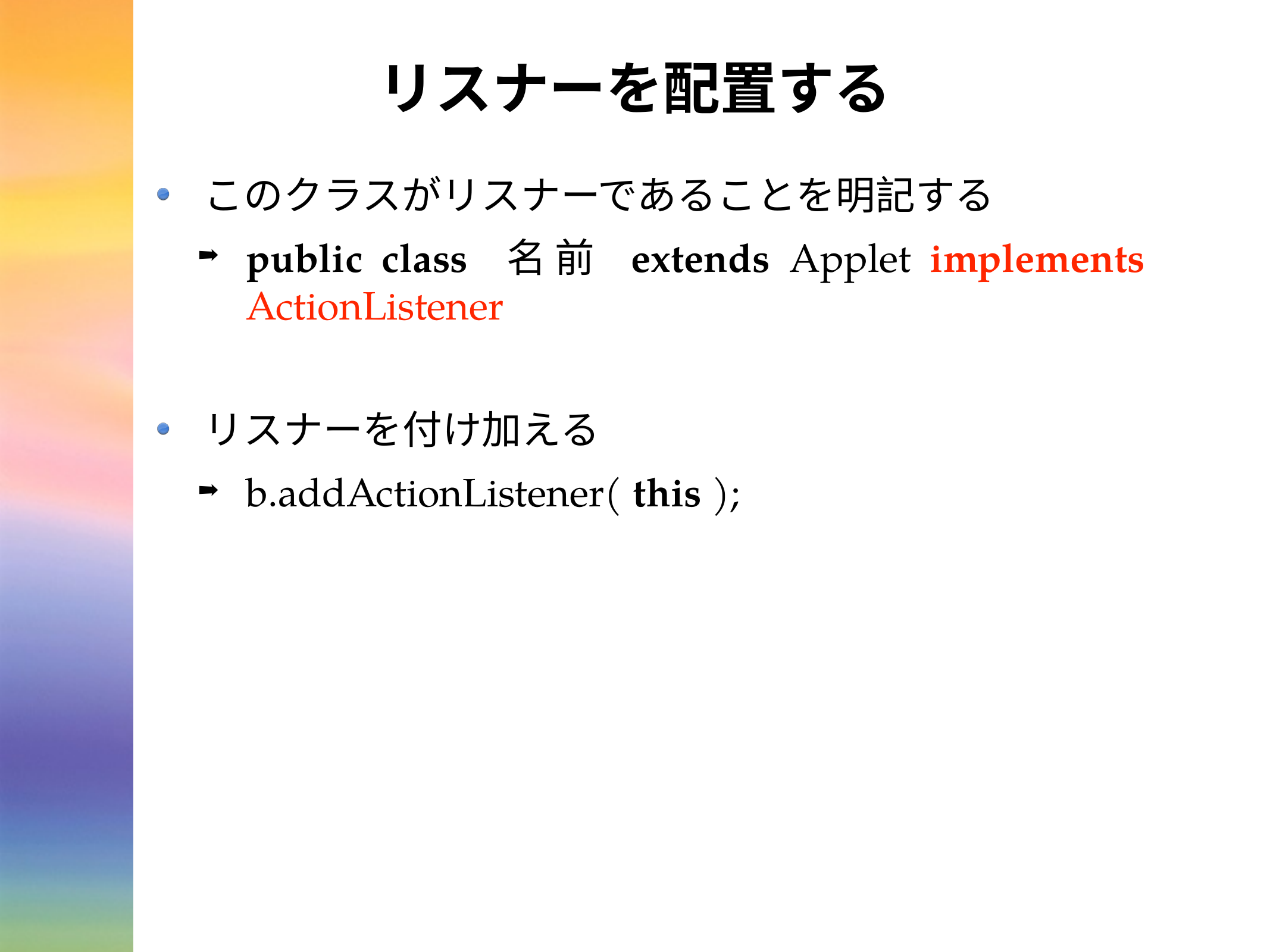

# リスナーを配置する
このクラスがリスナーであることを明記する
public class 名前 extends Applet implements ActionListener

リスナーを付け加える
b.addActionListener( this );